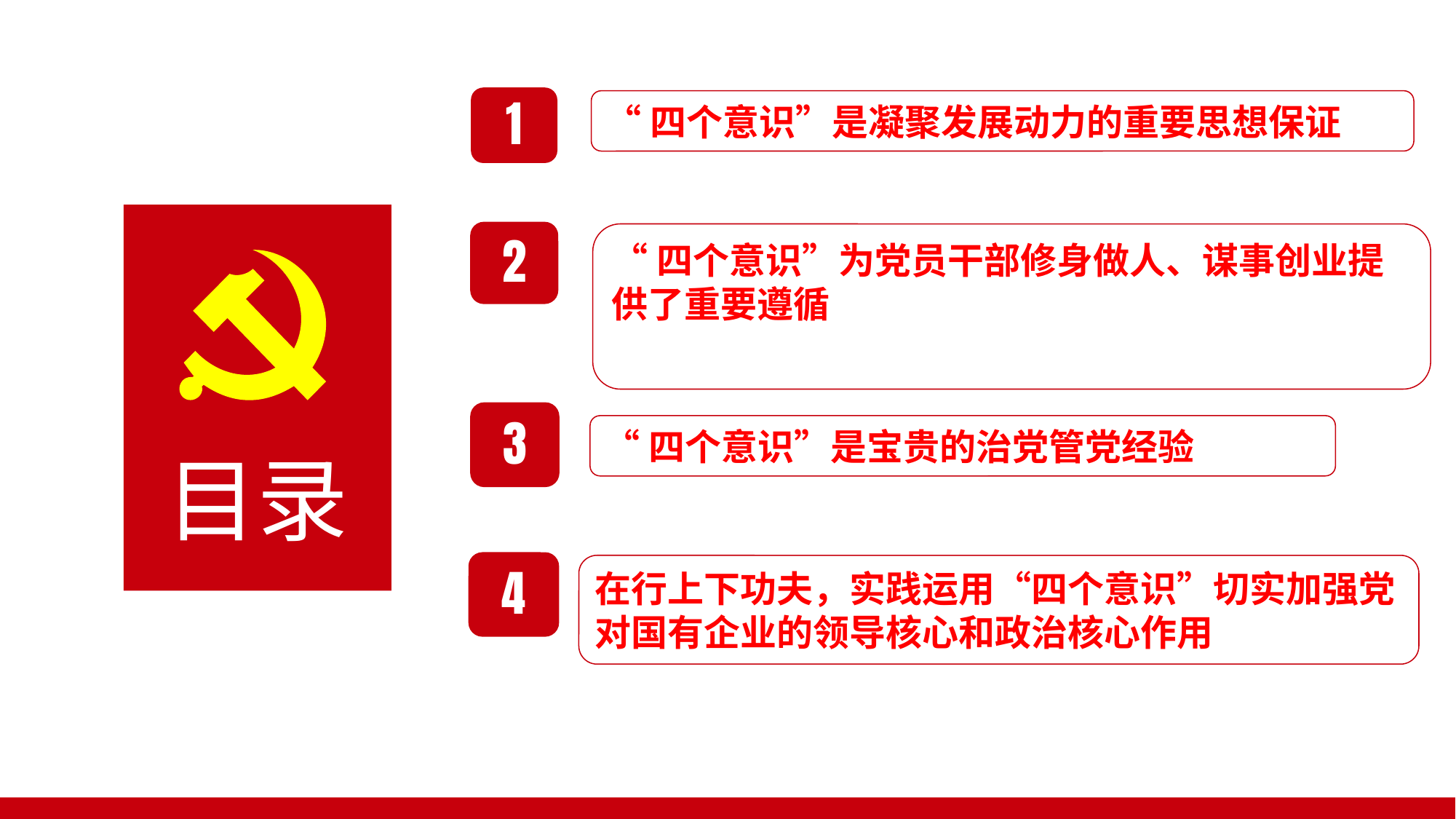

1
“四个意识”是凝聚发展动力的重要思想保证

目录
2
“四个意识”为党员干部修身做人、谋事创业提供了重要遵循

3
“四个意识”是宝贵的治党管党经验
目录
4
在行上下功夫，实践运用“四个意识”切实加强党对国有企业的领导核心和政治核心作用